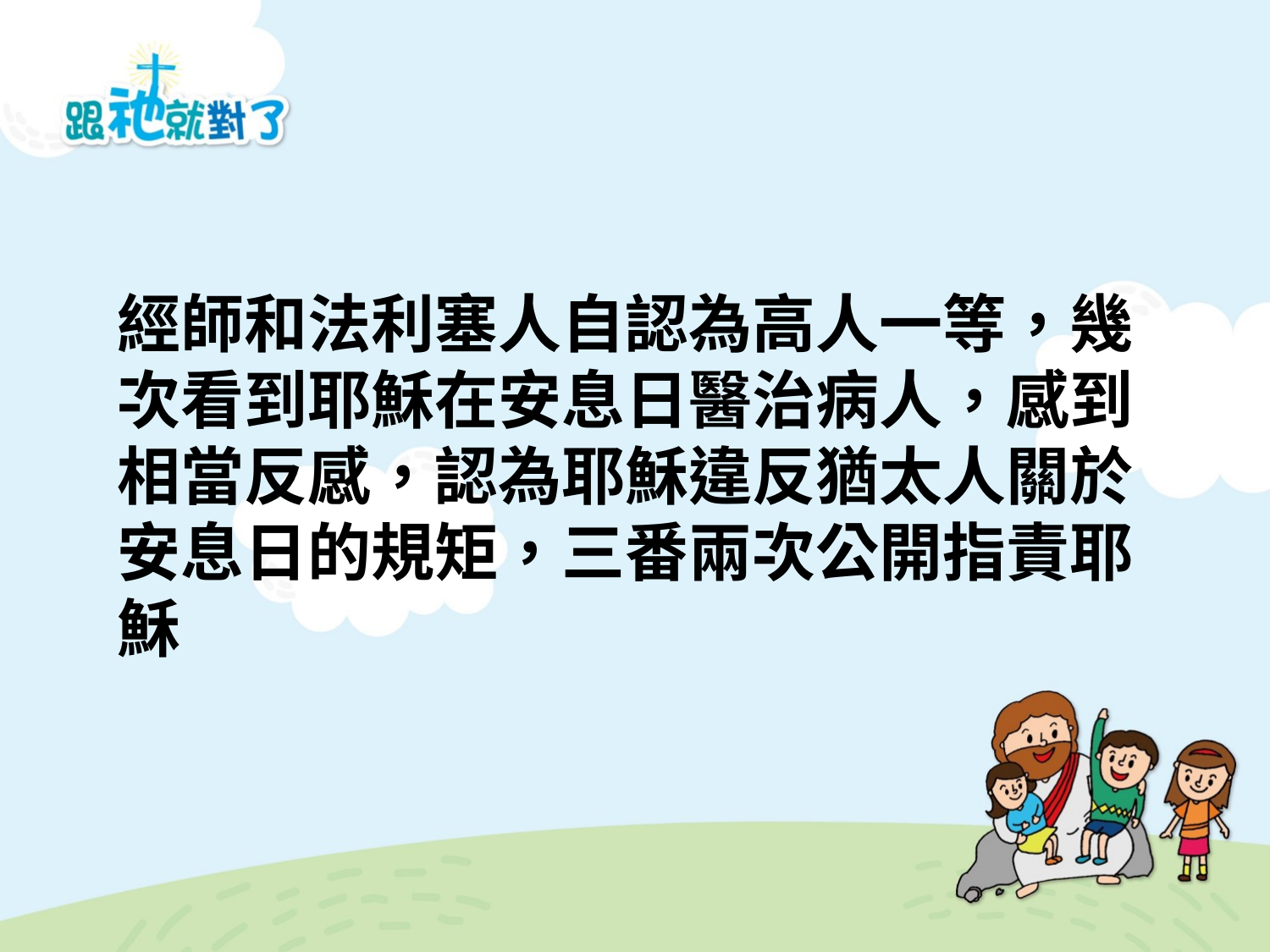

經師和法利塞人自認為高人一等，幾次看到耶穌在安息日醫治病人，感到相當反感，認為耶穌違反猶太人關於安息日的規矩，三番兩次公開指責耶穌